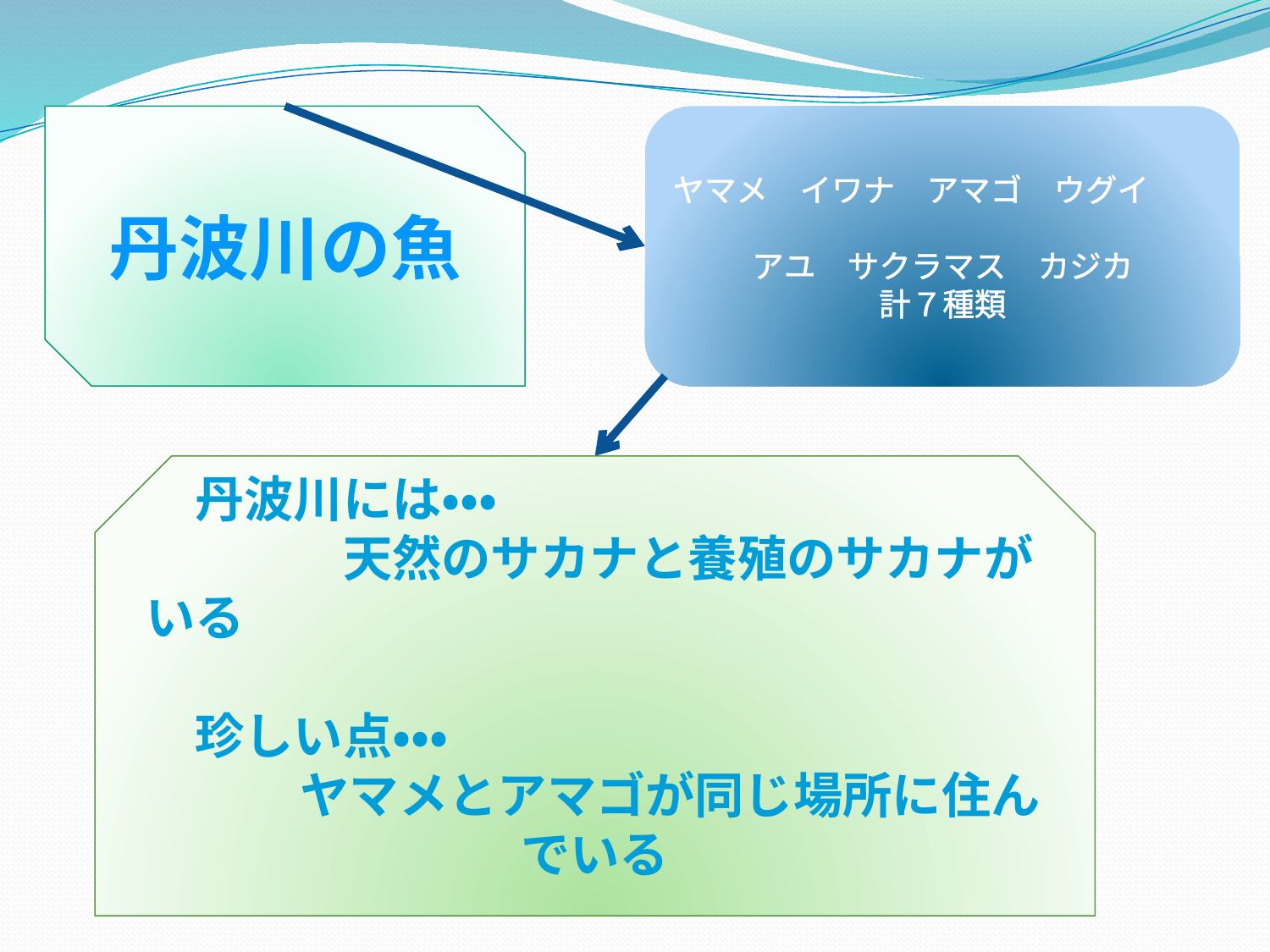

丹波川の魚
ヤマメ　イワナ　アマゴ　ウグイ
アユ　サクラマス　カジカ
計７種類
　丹波川には・・・
　　　　天然のサカナと養殖のサカナがいる

　珍しい点・・・
　　　ヤマメとアマゴが同じ場所に住んでいる